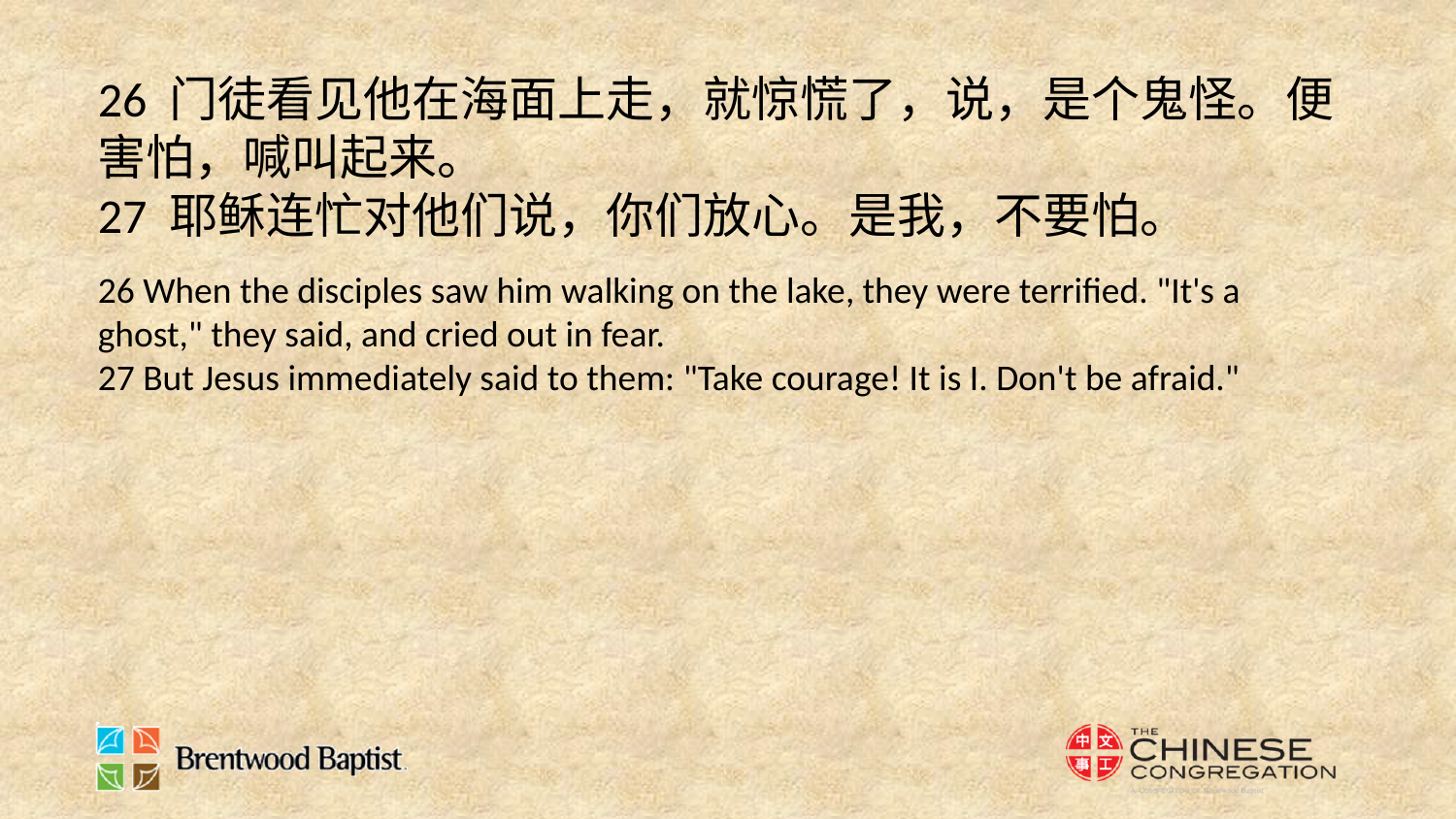

26 门徒看见他在海面上走，就惊慌了，说，是个鬼怪。便害怕，喊叫起来。
27 耶稣连忙对他们说，你们放心。是我，不要怕。

26 When the disciples saw him walking on the lake, they were terrified. "It's a ghost," they said, and cried out in fear.
27 But Jesus immediately said to them: "Take courage! It is I. Don't be afraid."